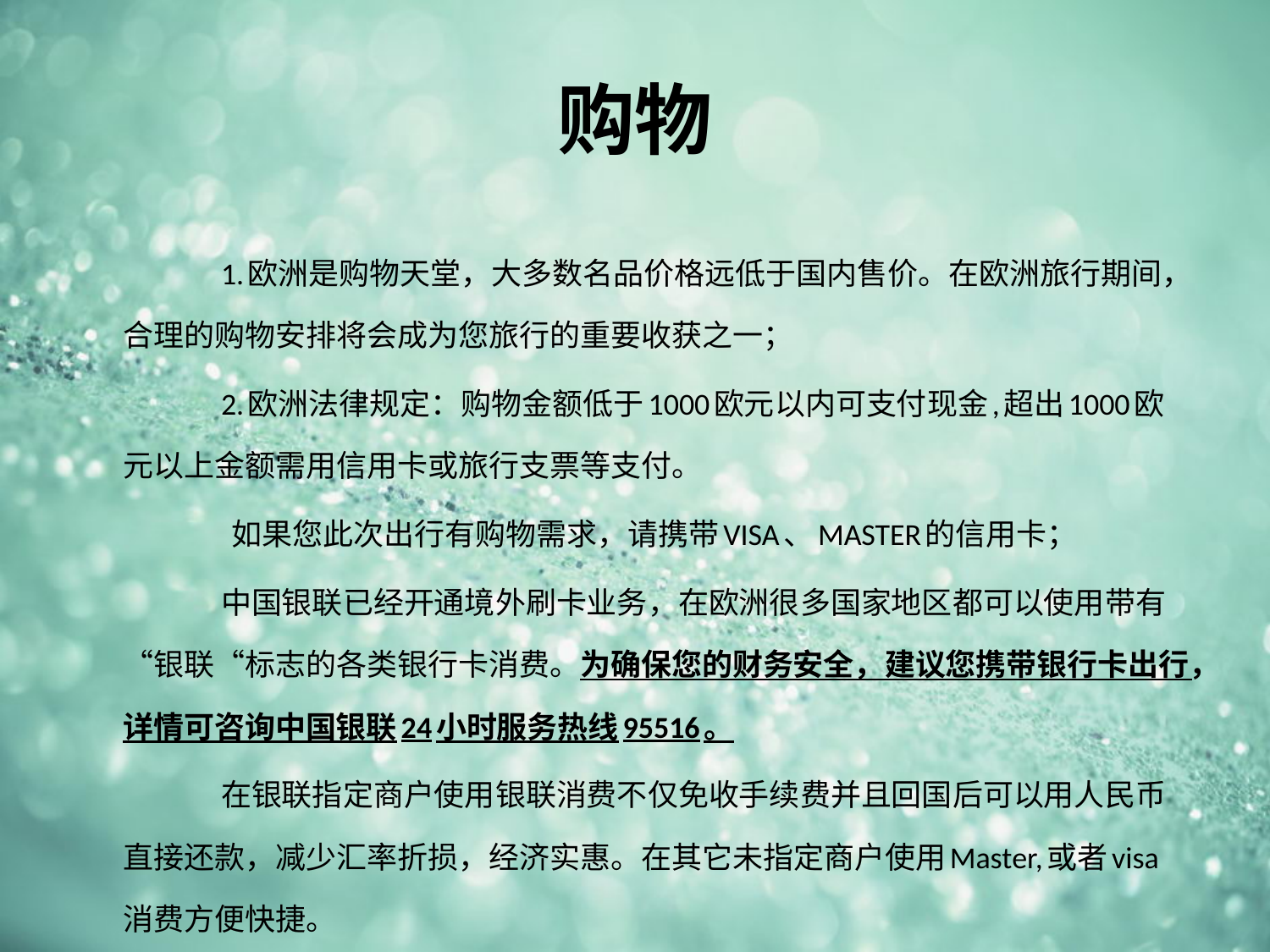

# 购物
1.欧洲是购物天堂，大多数名品价格远低于国内售价。在欧洲旅行期间，合理的购物安排将会成为您旅行的重要收获之一；
2.欧洲法律规定：购物金额低于1000欧元以内可支付现金,超出1000欧元以上金额需用信用卡或旅行支票等支付。
 如果您此次出行有购物需求，请携带VISA、MASTER的信用卡；
中国银联已经开通境外刷卡业务，在欧洲很多国家地区都可以使用带有“银联“标志的各类银行卡消费。为确保您的财务安全，建议您携带银行卡出行，详情可咨询中国银联24小时服务热线95516。
在银联指定商户使用银联消费不仅免收手续费并且回国后可以用人民币直接还款，减少汇率折损，经济实惠。在其它未指定商户使用Master,或者visa消费方便快捷。